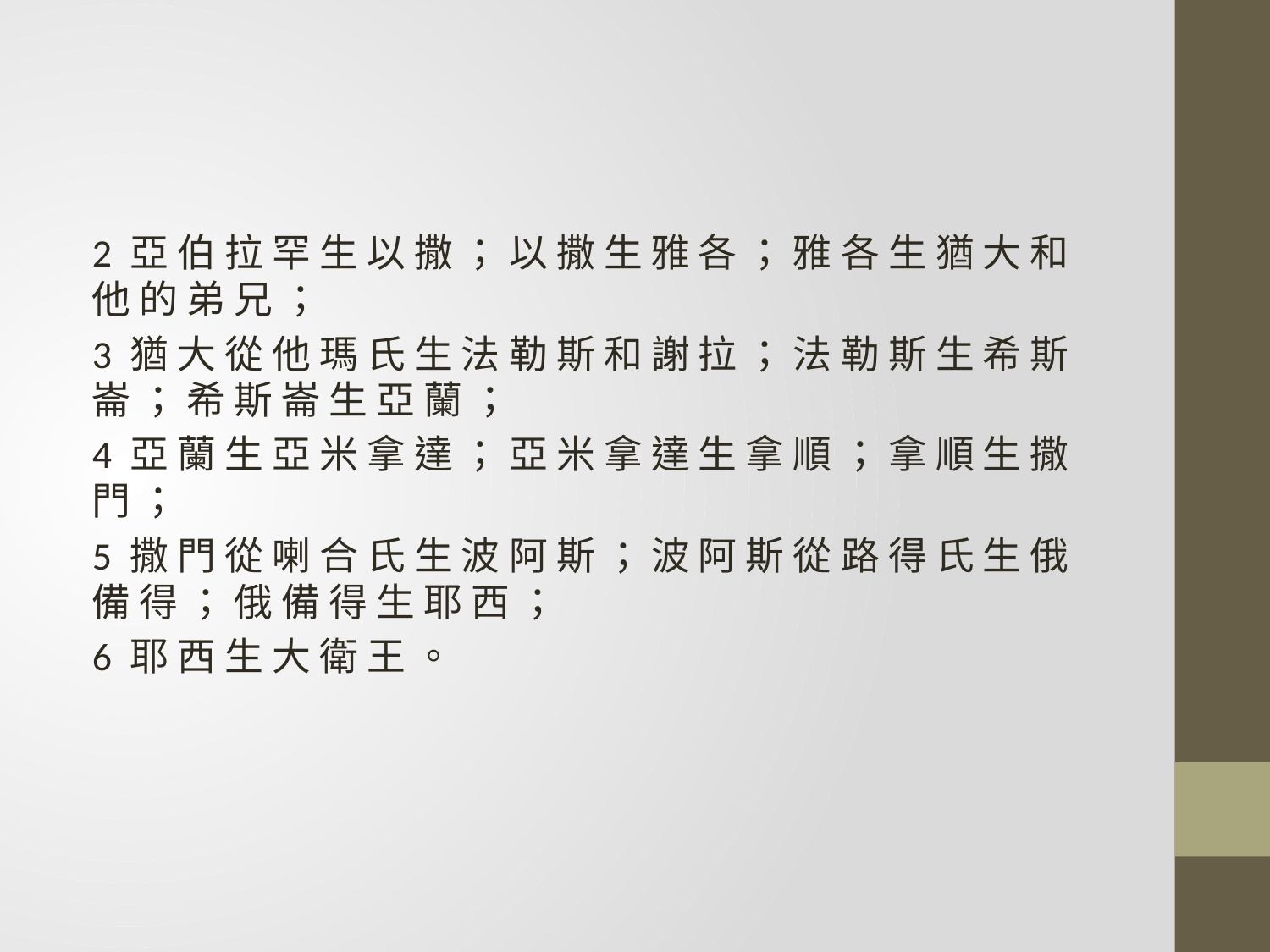

#
2 亞 伯 拉 罕 生 以 撒 ； 以 撒 生 雅 各 ； 雅 各 生 猶 大 和 他 的 弟 兄 ；
3 猶 大 從 他 瑪 氏 生 法 勒 斯 和 謝 拉 ； 法 勒 斯 生 希 斯 崙 ； 希 斯 崙 生 亞 蘭 ；
4 亞 蘭 生 亞 米 拿 達 ； 亞 米 拿 達 生 拿 順 ； 拿 順 生 撒 門 ；
5 撒 門 從 喇 合 氏 生 波 阿 斯 ； 波 阿 斯 從 路 得 氏 生 俄 備 得 ； 俄 備 得 生 耶 西 ；
6 耶 西 生 大 衛 王 。